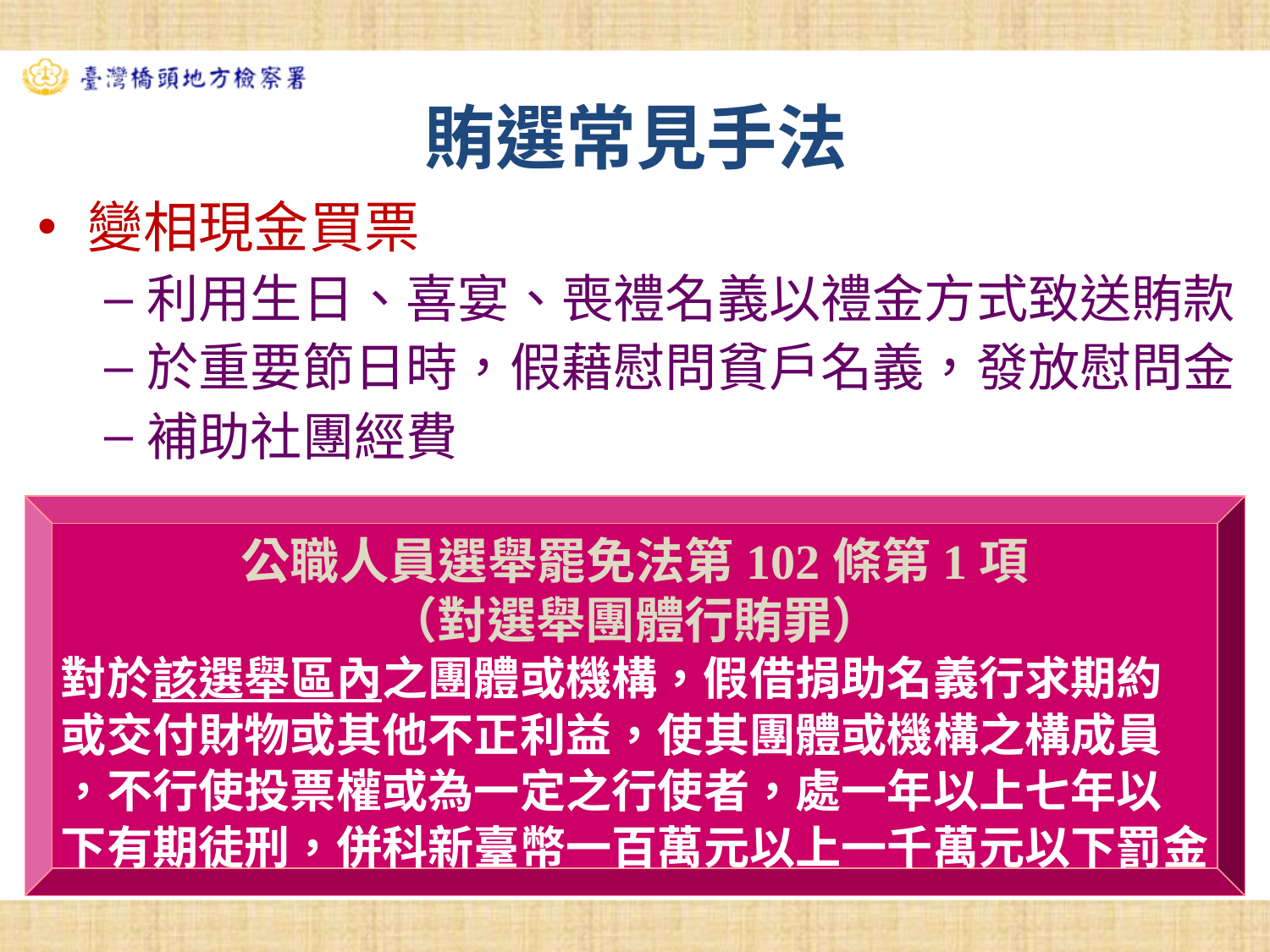

賄選常見手法
變相現金買票
利用生日、喜宴、喪禮名義以禮金方式致送賄款
於重要節日時，假藉慰問貧戶名義，發放慰問金
補助社團經費

公職人員選舉罷免法第102條第1項
（對選舉團體行賄罪）
對於該選舉區內之團體或機構，假借捐助名義行求期約
或交付財物或其他不正利益，使其團體或機構之構成員
，不行使投票權或為一定之行使者，處一年以上七年以
下有期徒刑，併科新臺幣一百萬元以上一千萬元以下罰金